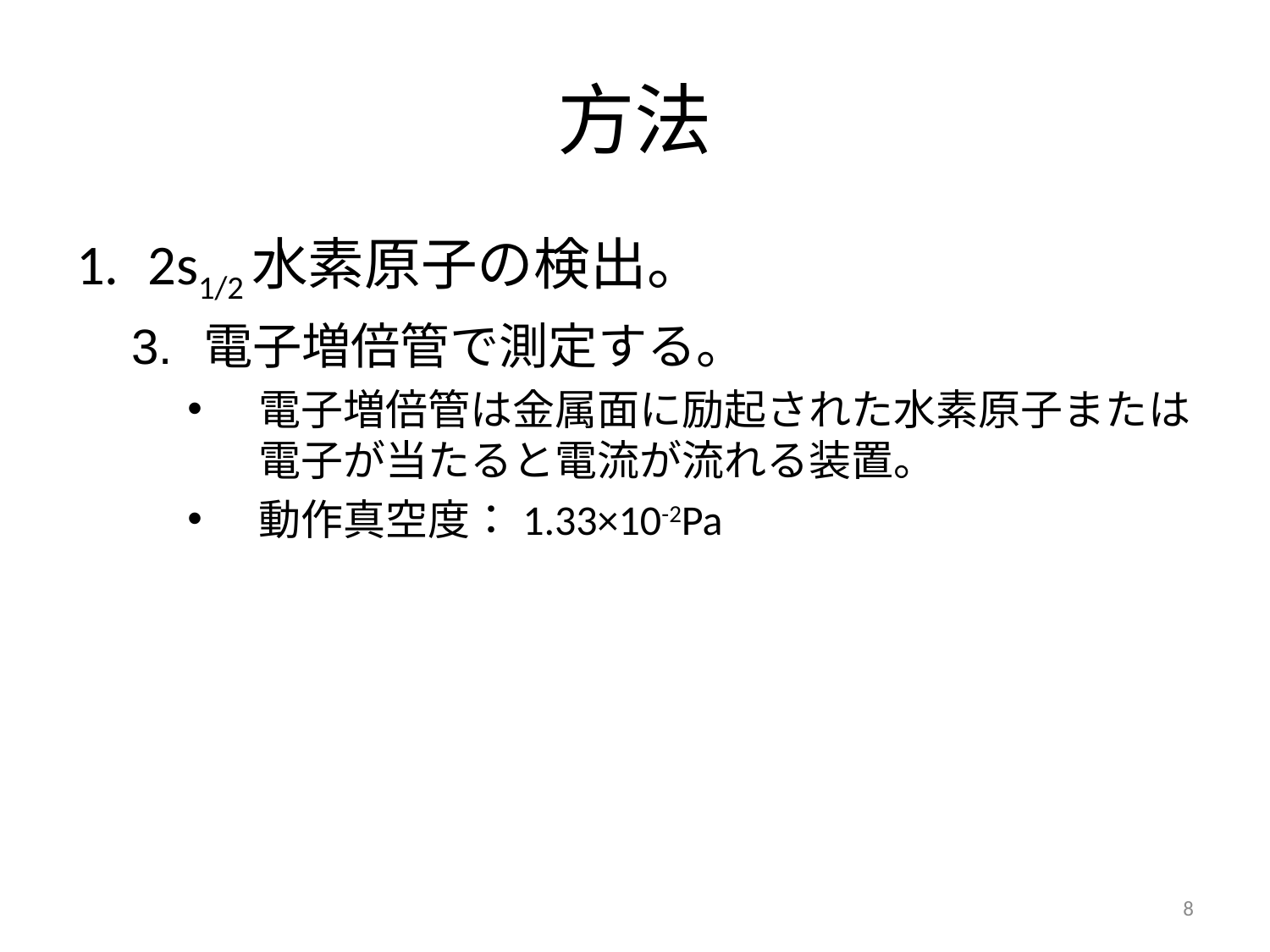

# 方法
2s1/2水素原子の検出。
電子増倍管で測定する。
電子増倍管は金属面に励起された水素原子または電子が当たると電流が流れる装置。
動作真空度：1.33×10-2Pa

8